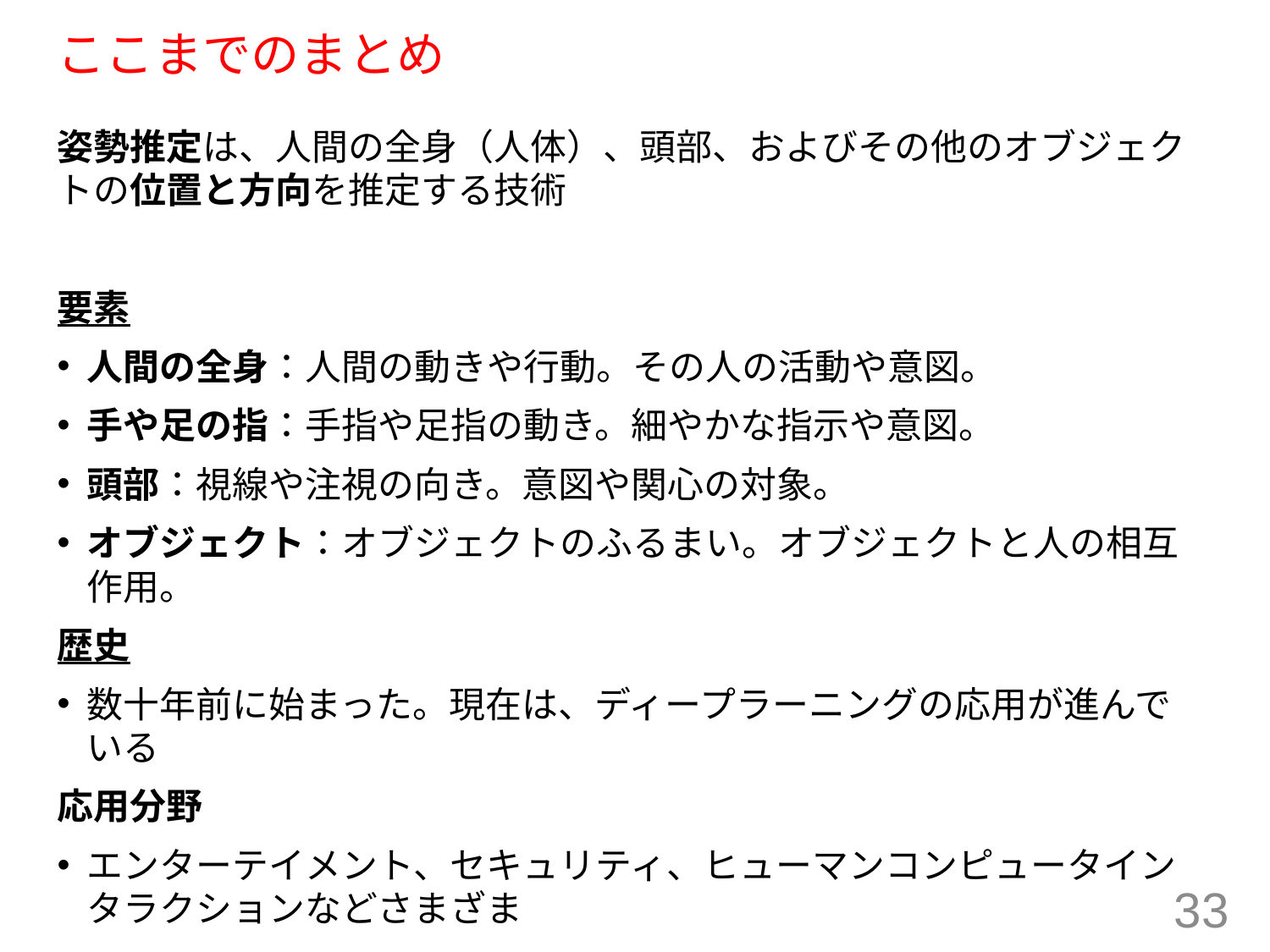

# ここまでのまとめ
姿勢推定は、人間の全身（人体）、頭部、およびその他のオブジェクトの位置と方向を推定する技術

要素
人間の全身：人間の動きや行動。その人の活動や意図。
手や足の指：手指や足指の動き。細やかな指示や意図。
頭部：視線や注視の向き。意図や関心の対象。
オブジェクト：オブジェクトのふるまい。オブジェクトと人の相互作用。
歴史
数十年前に始まった。現在は、ディープラーニングの応用が進んでいる
応用分野
エンターテイメント、セキュリティ、ヒューマンコンピュータインタラクションなどさまざま
33